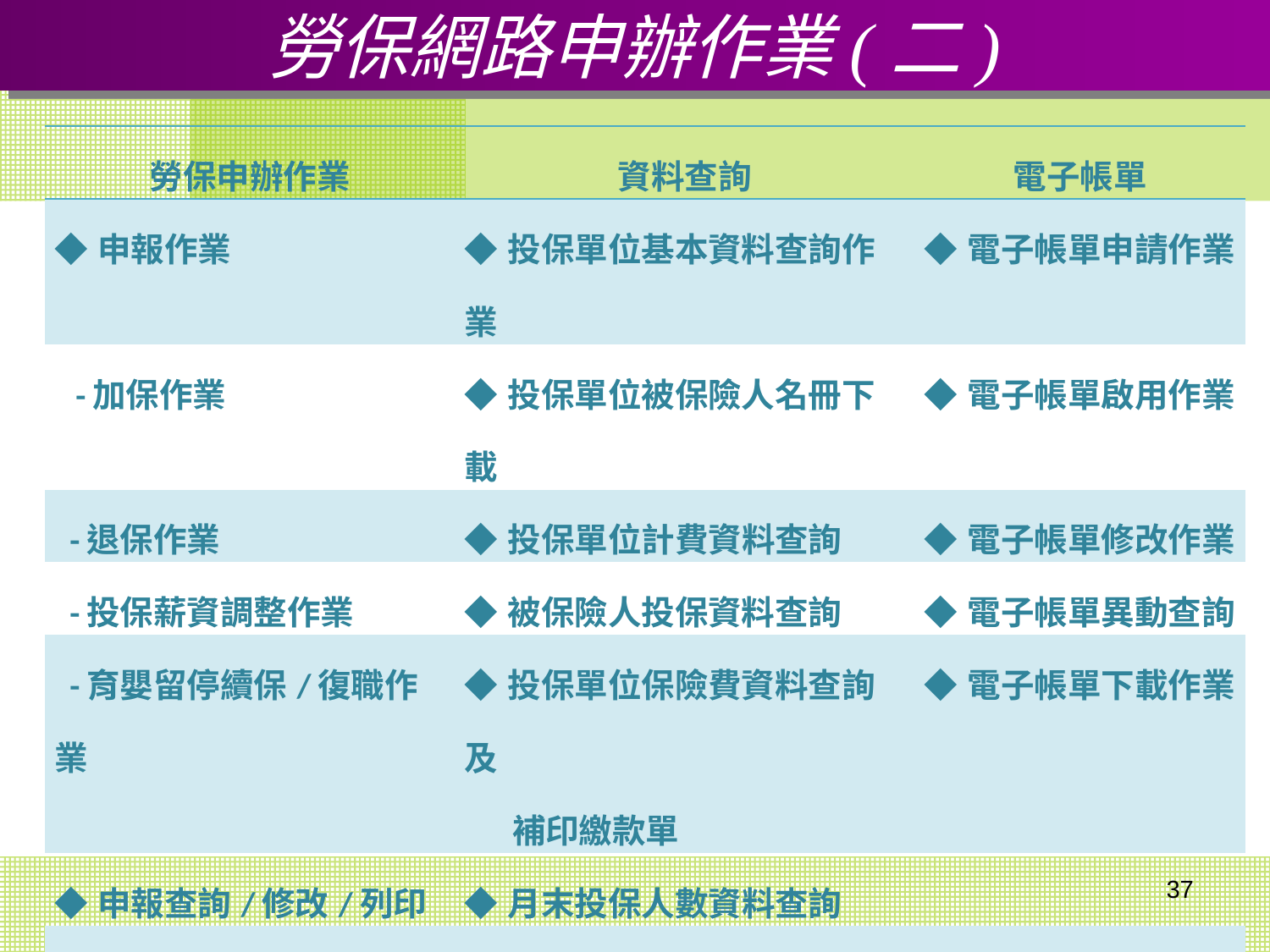

勞保網路申辦作業(二)
| 勞保申辦作業 | 資料查詢 | 電子帳單 |
| --- | --- | --- |
| ◆申報作業 | ◆投保單位基本資料查詢作業 | ◆電子帳單申請作業 |
| -加保作業 | ◆投保單位被保險人名冊下載 | ◆電子帳單啟用作業 |
| -退保作業 | ◆投保單位計費資料查詢 | ◆電子帳單修改作業 |
| -投保薪資調整作業 | ◆被保險人投保資料查詢 | ◆電子帳單異動查詢 |
| -育嬰留停續保/復職作業 | ◆投保單位保險費資料查詢及 補印繳款單 | ◆電子帳單下載作業 |
| ◆申報查詢/修改/列印 | ◆月末投保人數資料查詢 |  |
| ◆通訊相關資料變更 -投保單位通訊資訊變更 | ◆被保險人年度勞保費自負額 資料查詢 |  |
| -育嬰被保險人地址變更 | ◆勞保費繳費證明查詢及列印 |  |
37